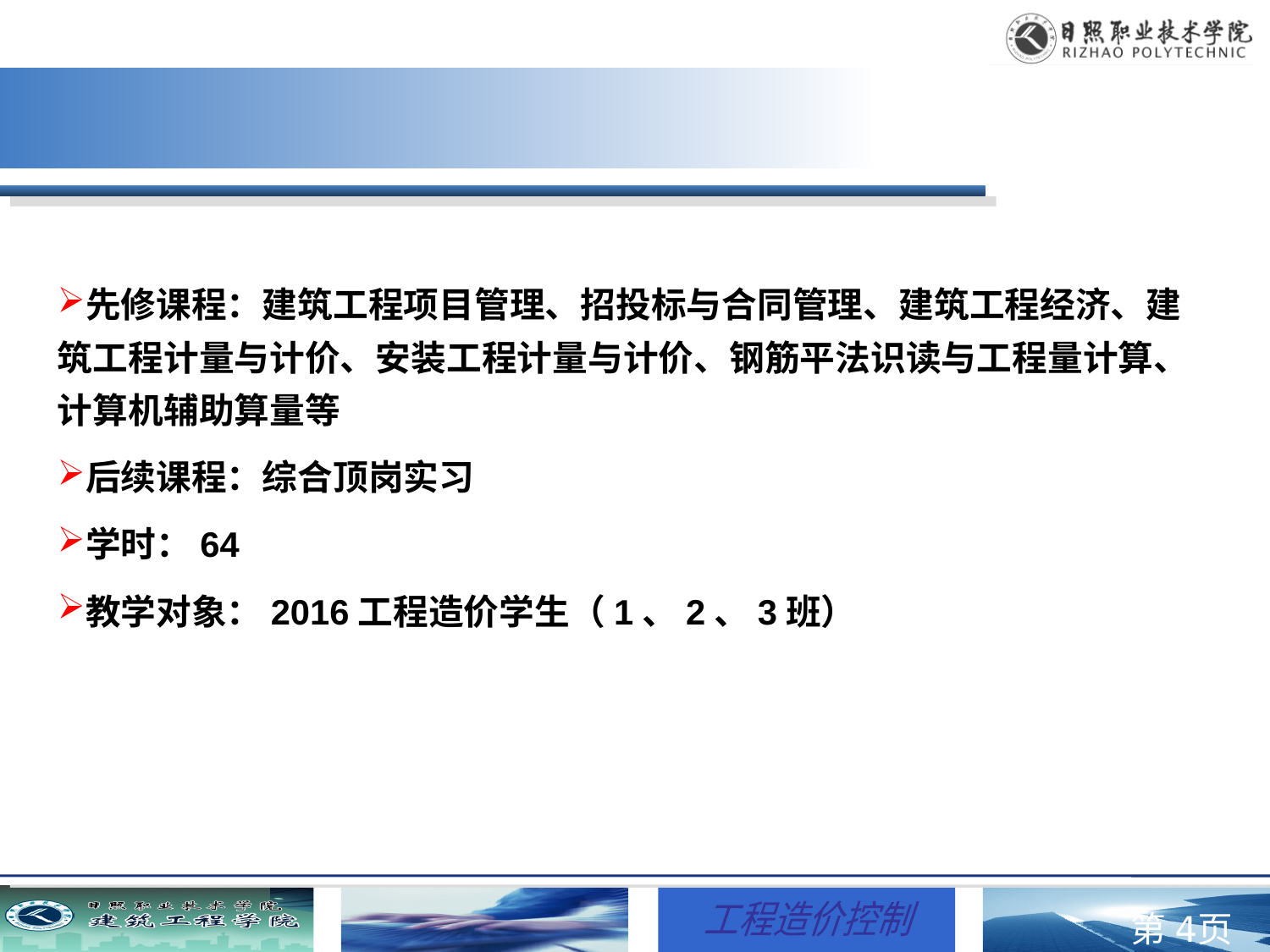

先修课程：建筑工程项目管理、招投标与合同管理、建筑工程经济、建筑工程计量与计价、安装工程计量与计价、钢筋平法识读与工程量计算、计算机辅助算量等
后续课程：综合顶岗实习
学时：64
教学对象：2016工程造价学生（1、2、3班）
第4页